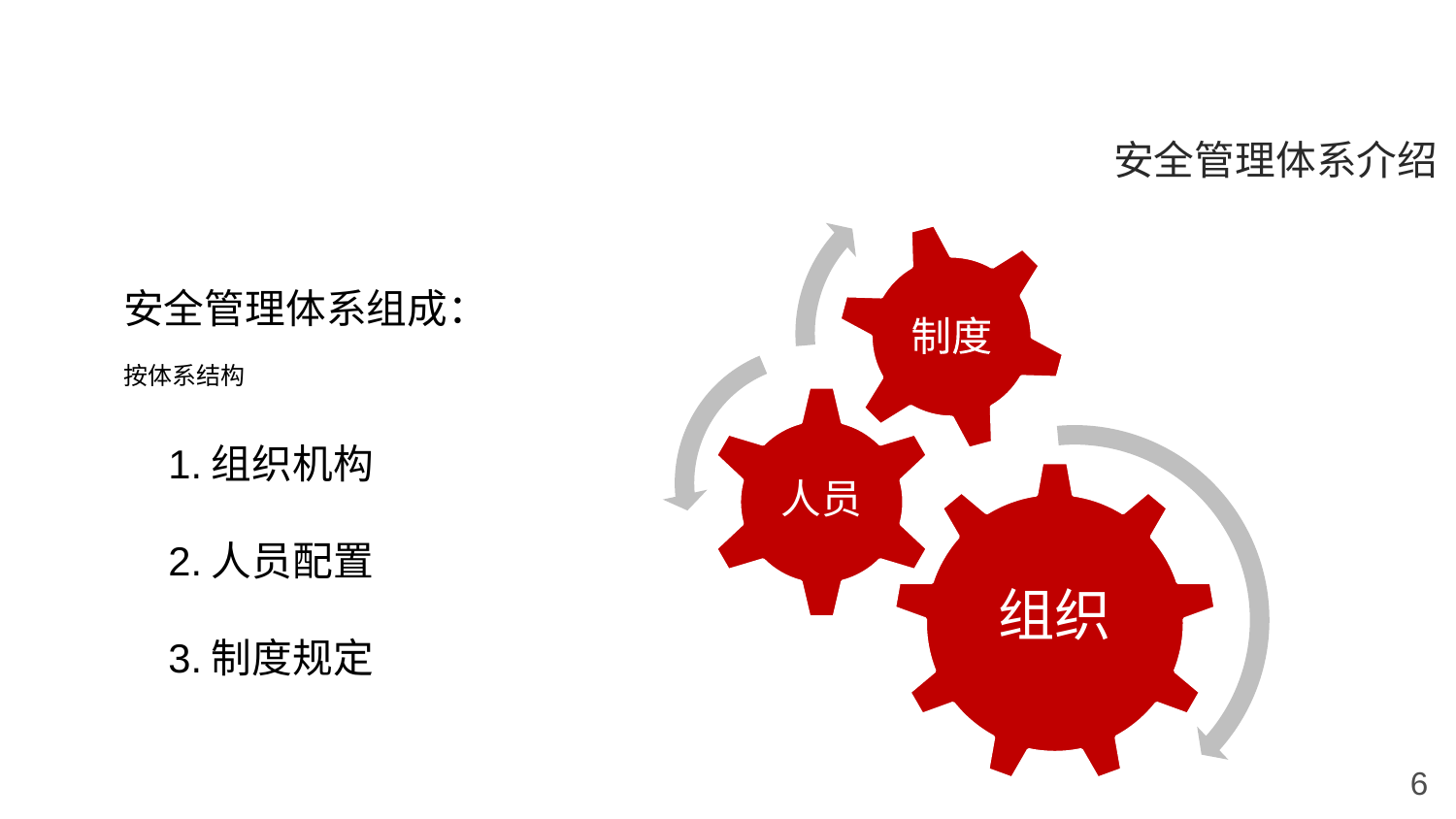

安全管理体系介绍
组织
人员
制度
安全管理体系组成：
按体系结构
    1.组织机构
    2.人员配置
    3.制度规定